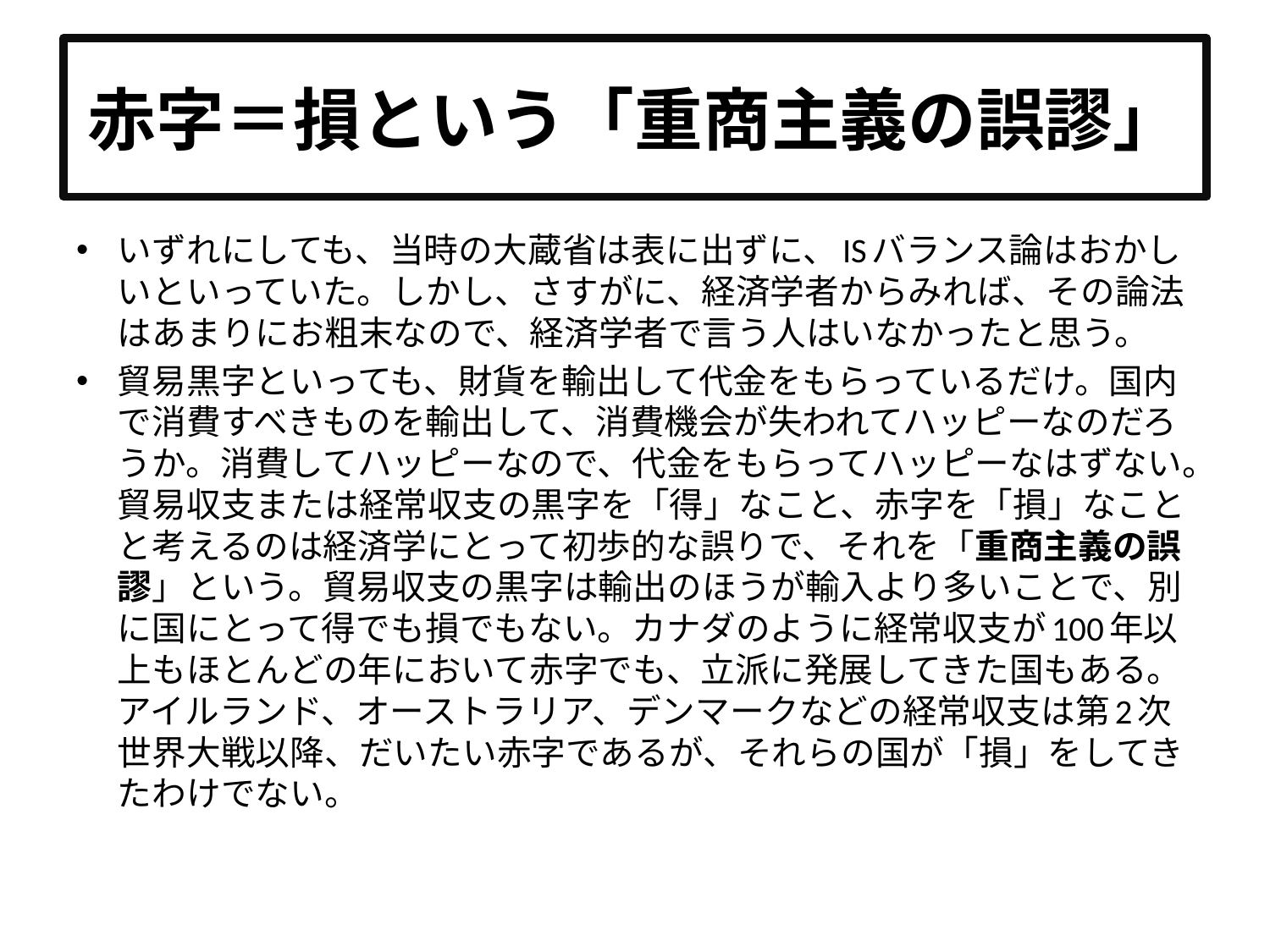

# 赤字＝損という「重商主義の誤謬」
いずれにしても、当時の大蔵省は表に出ずに、ISバランス論はおかしいといっていた。しかし、さすがに、経済学者からみれば、その論法はあまりにお粗末なので、経済学者で言う人はいなかったと思う。
貿易黒字といっても、財貨を輸出して代金をもらっているだけ。国内で消費すべきものを輸出して、消費機会が失われてハッピーなのだろうか。消費してハッピーなので、代金をもらってハッピーなはずない。貿易収支または経常収支の黒字を「得」なこと、赤字を「損」なことと考えるのは経済学にとって初歩的な誤りで、それを「重商主義の誤謬」という。貿易収支の黒字は輸出のほうが輸入より多いことで、別に国にとって得でも損でもない。カナダのように経常収支が100年以上もほとんどの年において赤字でも、立派に発展してきた国もある。アイルランド、オーストラリア、デンマークなどの経常収支は第2次世界大戦以降、だいたい赤字であるが、それらの国が「損」をしてきたわけでない。